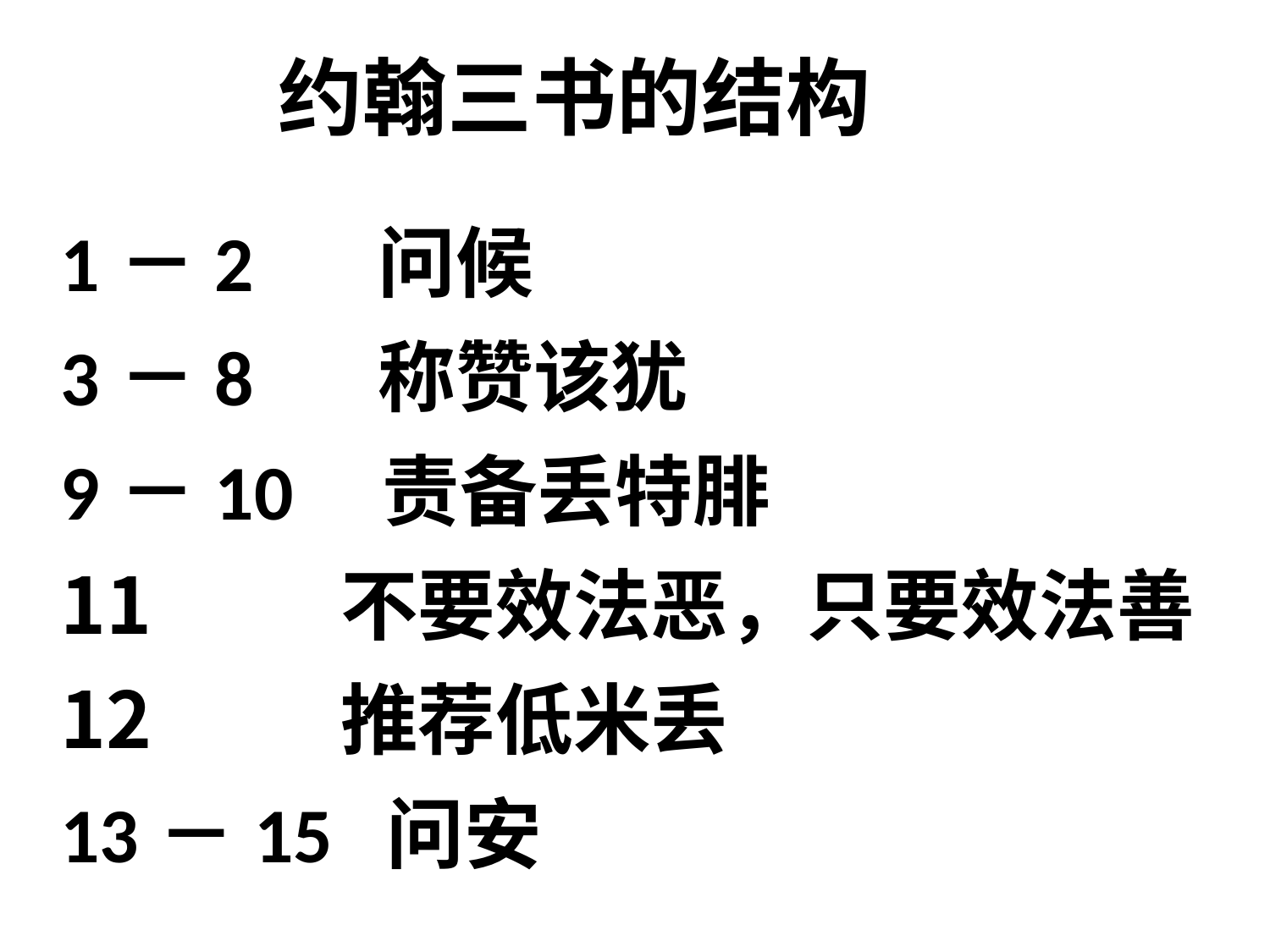

# 约翰三书的结构
1－2      问候
3－8      称赞该犹
9－10    责备丢特腓
         不要效法恶，只要效法善
         推荐低米丢
13－15  问安